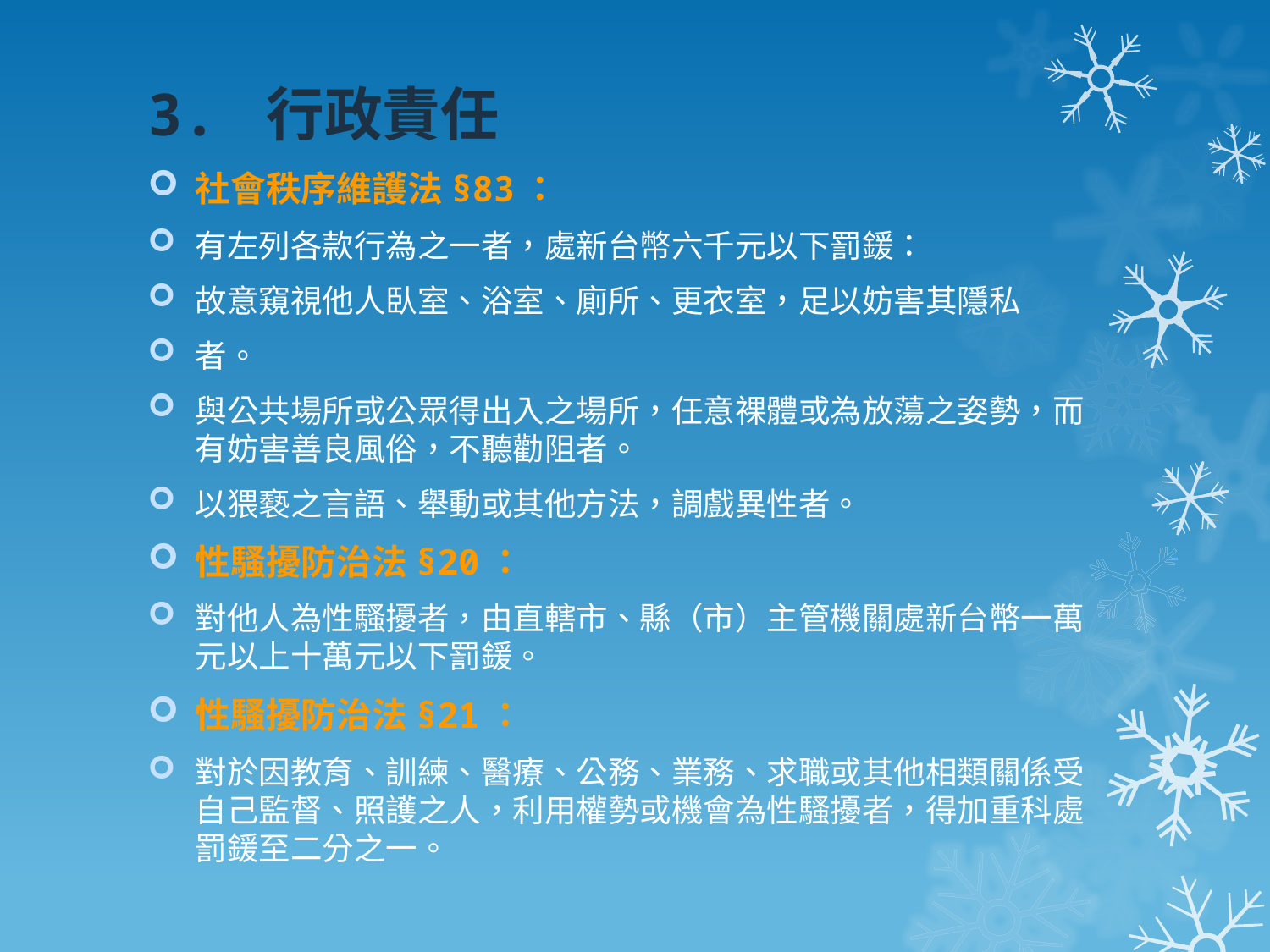

3. 行政責任
社會秩序維護法§83：
有左列各款行為之一者，處新台幣六千元以下罰鍰：
故意窺視他人臥室、浴室、廁所、更衣室，足以妨害其隱私
者。
與公共場所或公眾得出入之場所，任意裸體或為放蕩之姿勢，而有妨害善良風俗，不聽勸阻者。
以猥褻之言語、舉動或其他方法，調戲異性者。
性騷擾防治法§20：
對他人為性騷擾者，由直轄市、縣（市）主管機關處新台幣一萬元以上十萬元以下罰鍰。
性騷擾防治法§21：
對於因教育、訓練、醫療、公務、業務、求職或其他相類關係受自己監督、照護之人，利用權勢或機會為性騷擾者，得加重科處罰鍰至二分之一。